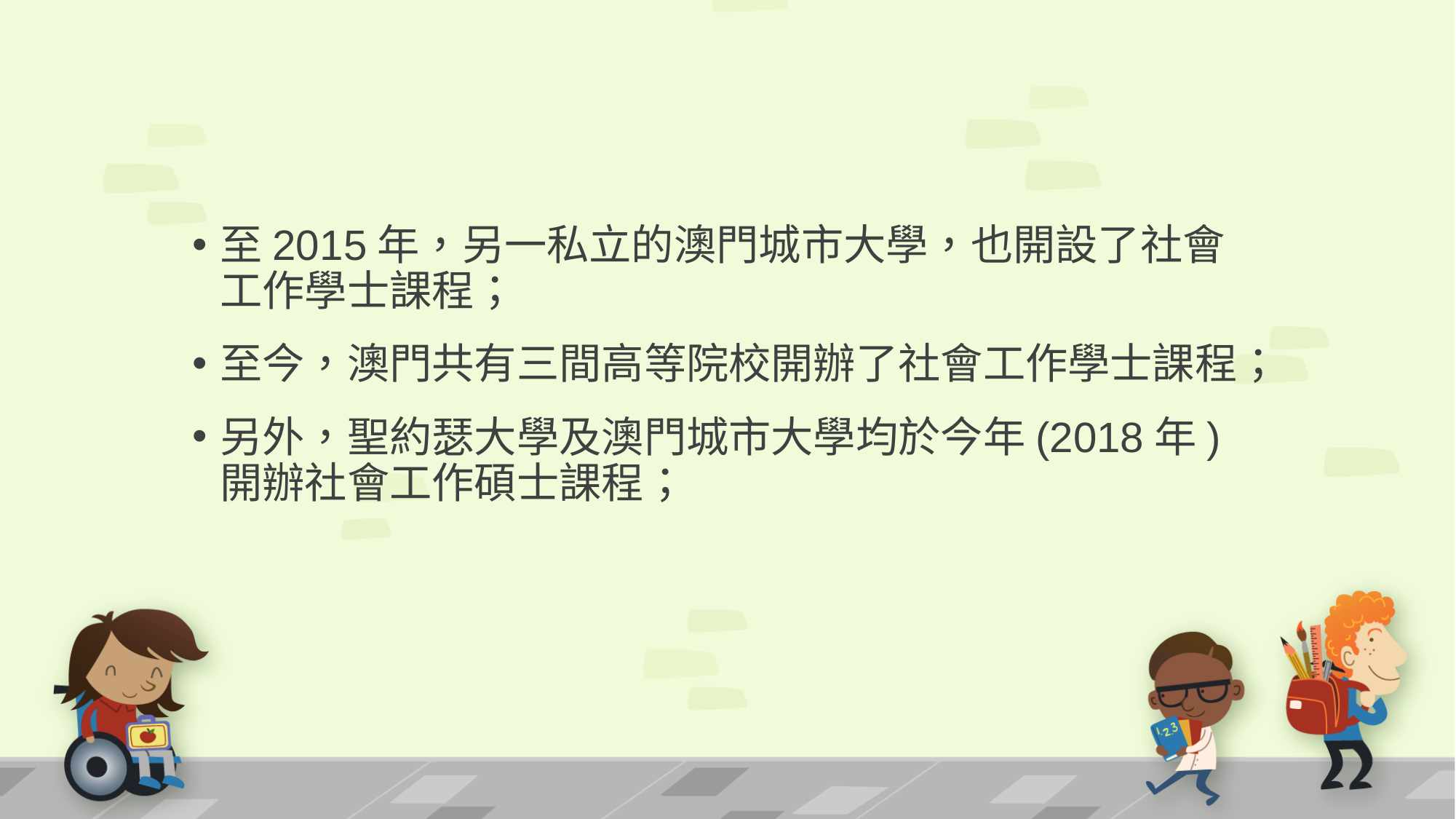

#
至2015年，另一私立的澳門城市大學，也開設了社會工作學士課程；
至今，澳門共有三間高等院校開辦了社會工作學士課程；
另外，聖約瑟大學及澳門城市大學均於今年(2018年)開辦社會工作碩士課程；